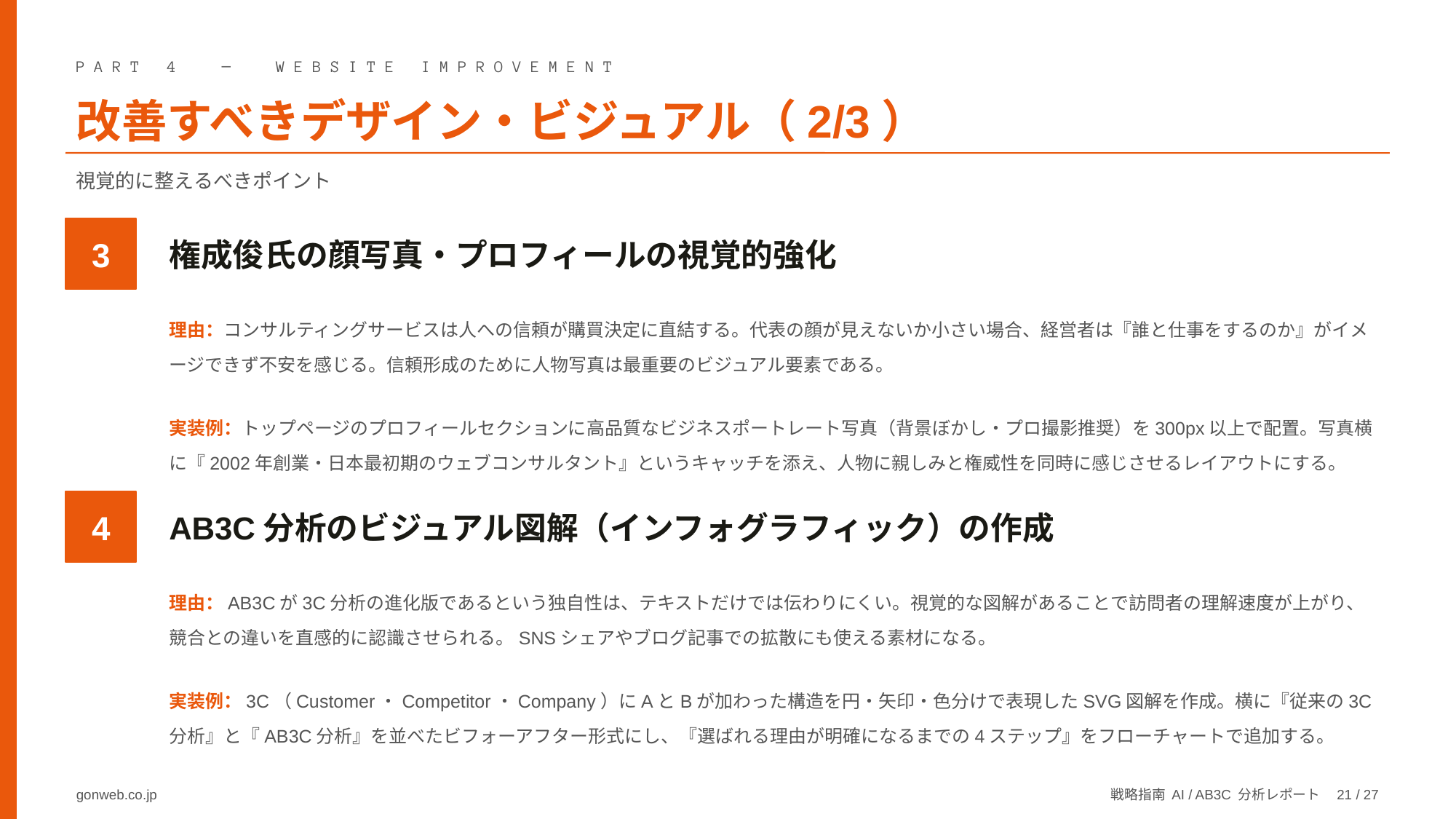

PART 4  ─  WEBSITE IMPROVEMENT
改善すべきデザイン・ビジュアル（2/3）

視覚的に整えるべきポイント
権成俊氏の顔写真・プロフィールの視覚的強化

3
理由：コンサルティングサービスは人への信頼が購買決定に直結する。代表の顔が見えないか小さい場合、経営者は『誰と仕事をするのか』がイメージできず不安を感じる。信頼形成のために人物写真は最重要のビジュアル要素である。
実装例：トップページのプロフィールセクションに高品質なビジネスポートレート写真（背景ぼかし・プロ撮影推奨）を300px以上で配置。写真横に『2002年創業・日本最初期のウェブコンサルタント』というキャッチを添え、人物に親しみと権威性を同時に感じさせるレイアウトにする。
AB3C分析のビジュアル図解（インフォグラフィック）の作成

4
理由：AB3Cが3C分析の進化版であるという独自性は、テキストだけでは伝わりにくい。視覚的な図解があることで訪問者の理解速度が上がり、競合との違いを直感的に認識させられる。SNSシェアやブログ記事での拡散にも使える素材になる。
実装例：3C（Customer・Competitor・Company）にAとBが加わった構造を円・矢印・色分けで表現したSVG図解を作成。横に『従来の3C分析』と『AB3C分析』を並べたビフォーアフター形式にし、『選ばれる理由が明確になるまでの4ステップ』をフローチャートで追加する。
gonweb.co.jp
戦略指南 AI / AB3C 分析レポート　21 / 27